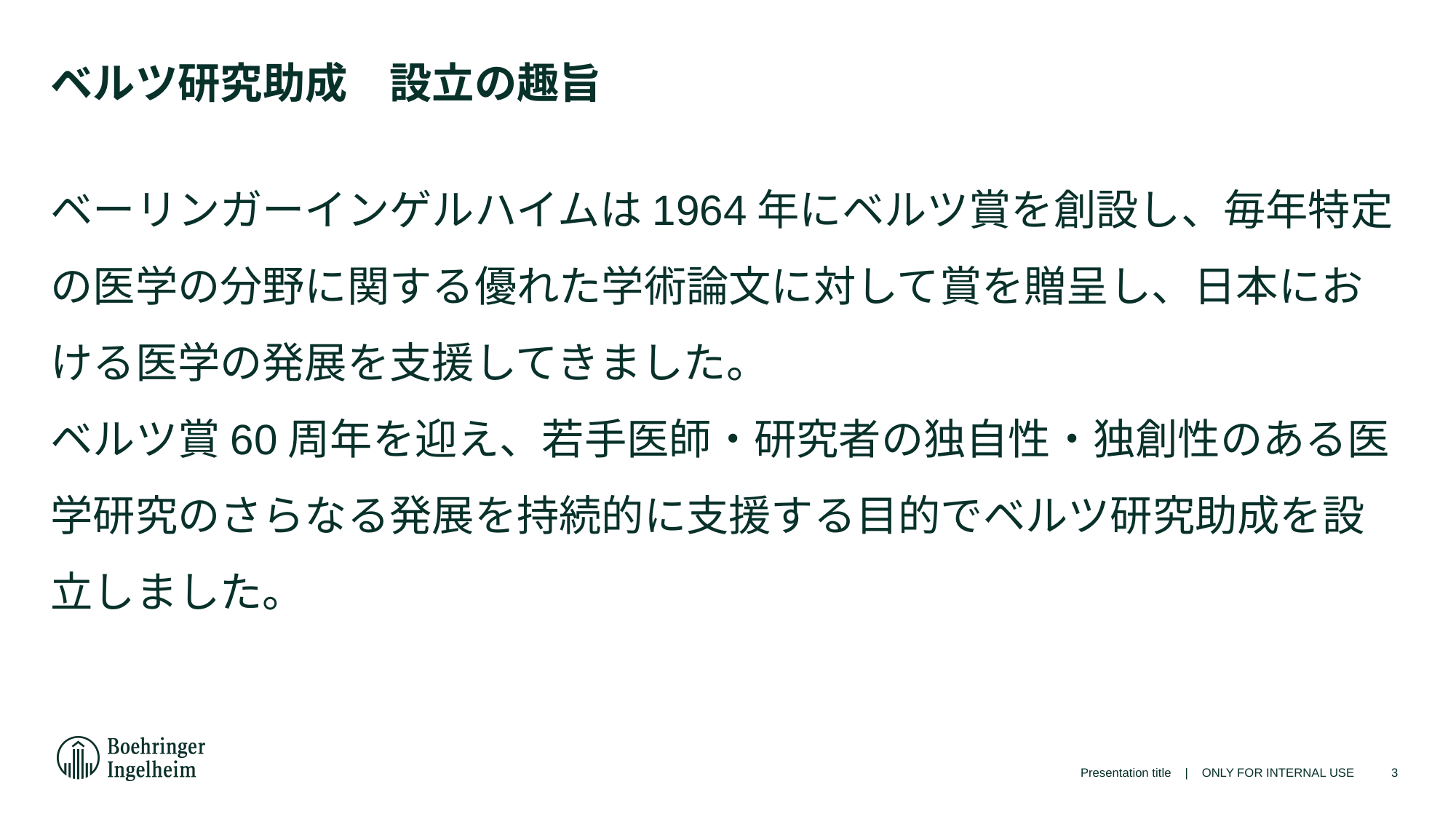

ベルツ研究助成　設立の趣旨
ベーリンガーインゲルハイムは1964年にベルツ賞を創設し、毎年特定の医学の分野に関する優れた学術論文に対して賞を贈呈し、日本における医学の発展を支援してきました。
ベルツ賞60周年を迎え、若手医師・研究者の独自性・独創性のある医学研究のさらなる発展を持続的に支援する目的でベルツ研究助成を設立しました。

Presentation title    |    ONLY FOR INTERNAL USE
3